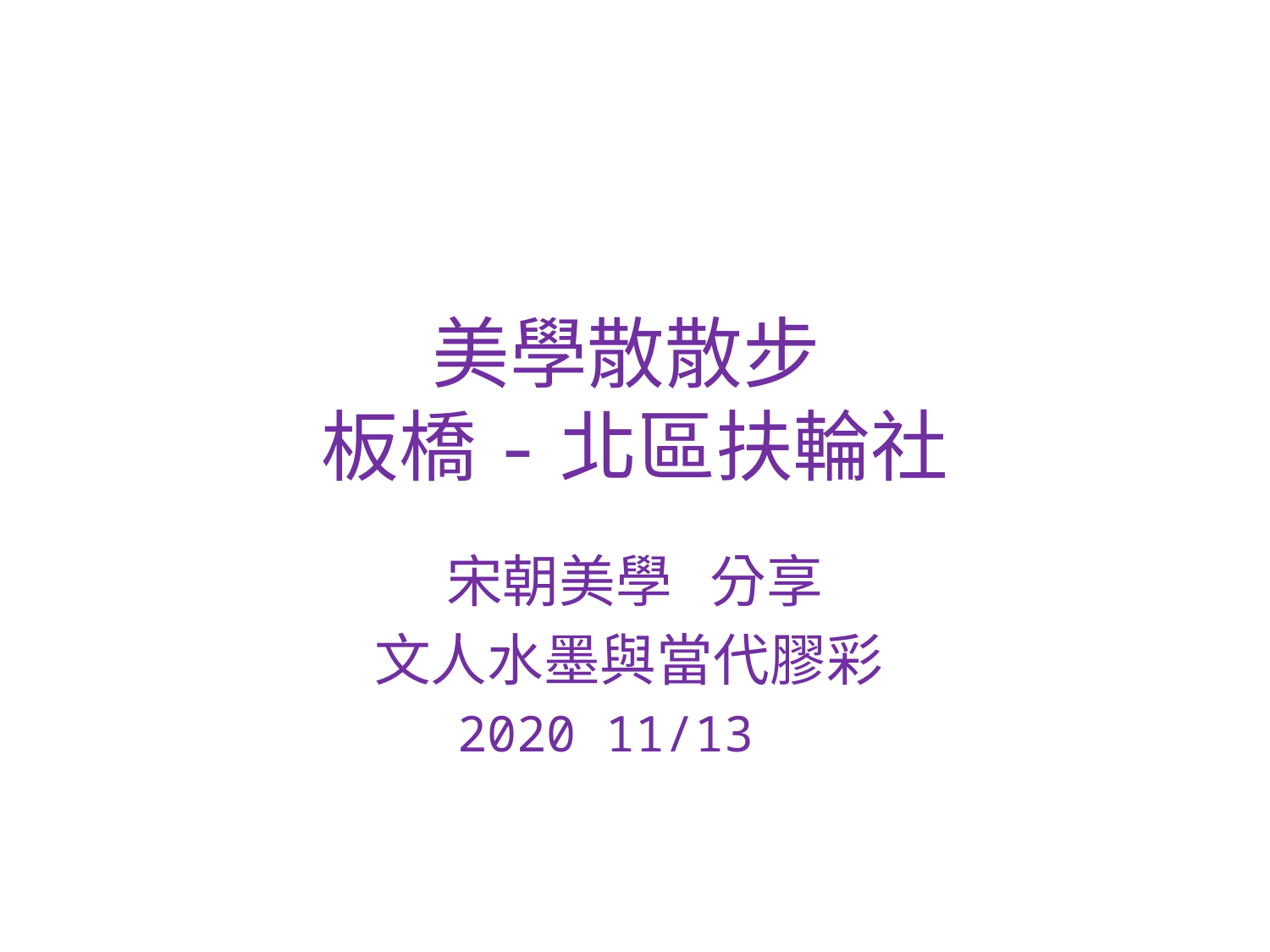

# 美學散散步 板橋-北區扶輪社
宋朝美學   分享
文人水墨與當代膠彩
2020 11/13